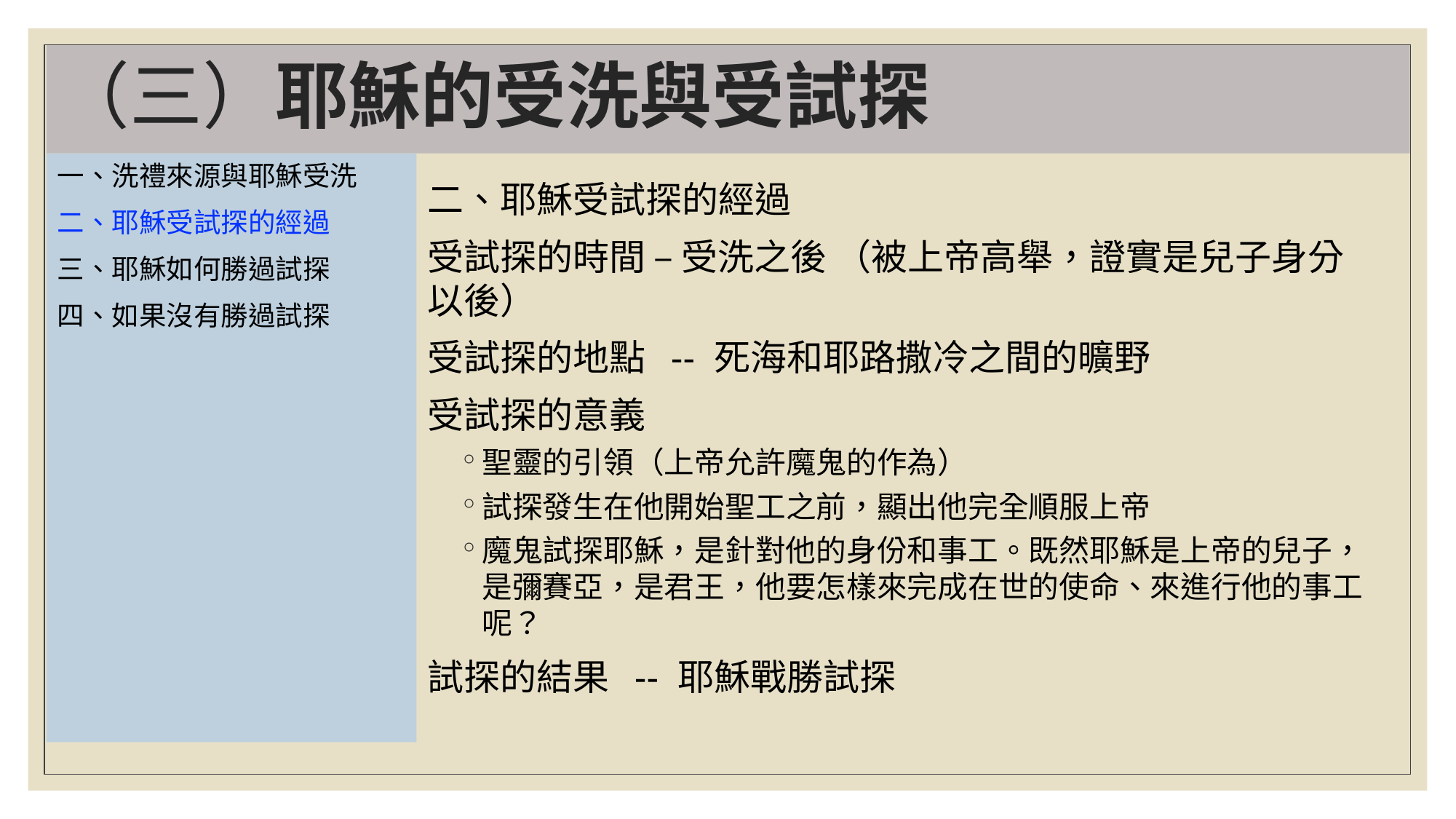

# （三）耶穌的受洗與受試探
一、洗禮來源與耶穌受洗
二、耶穌受試探的經過
三、耶穌如何勝過試探
四、如果沒有勝過試探

二、耶穌受試探的經過
受試探的時間 – 受洗之後 （被上帝高舉，證實是兒子身分以後）
受試探的地點  -- 死海和耶路撒冷之間的曠野
受試探的意義
聖靈的引領（上帝允許魔鬼的作為）
試探發生在他開始聖工之前，顯出他完全順服上帝
魔鬼試探耶穌，是針對他的身份和事工。既然耶穌是上帝的兒子，是彌賽亞，是君王，他要怎樣來完成在世的使命、來進行他的事工呢？
試探的結果  -- 耶穌戰勝試探